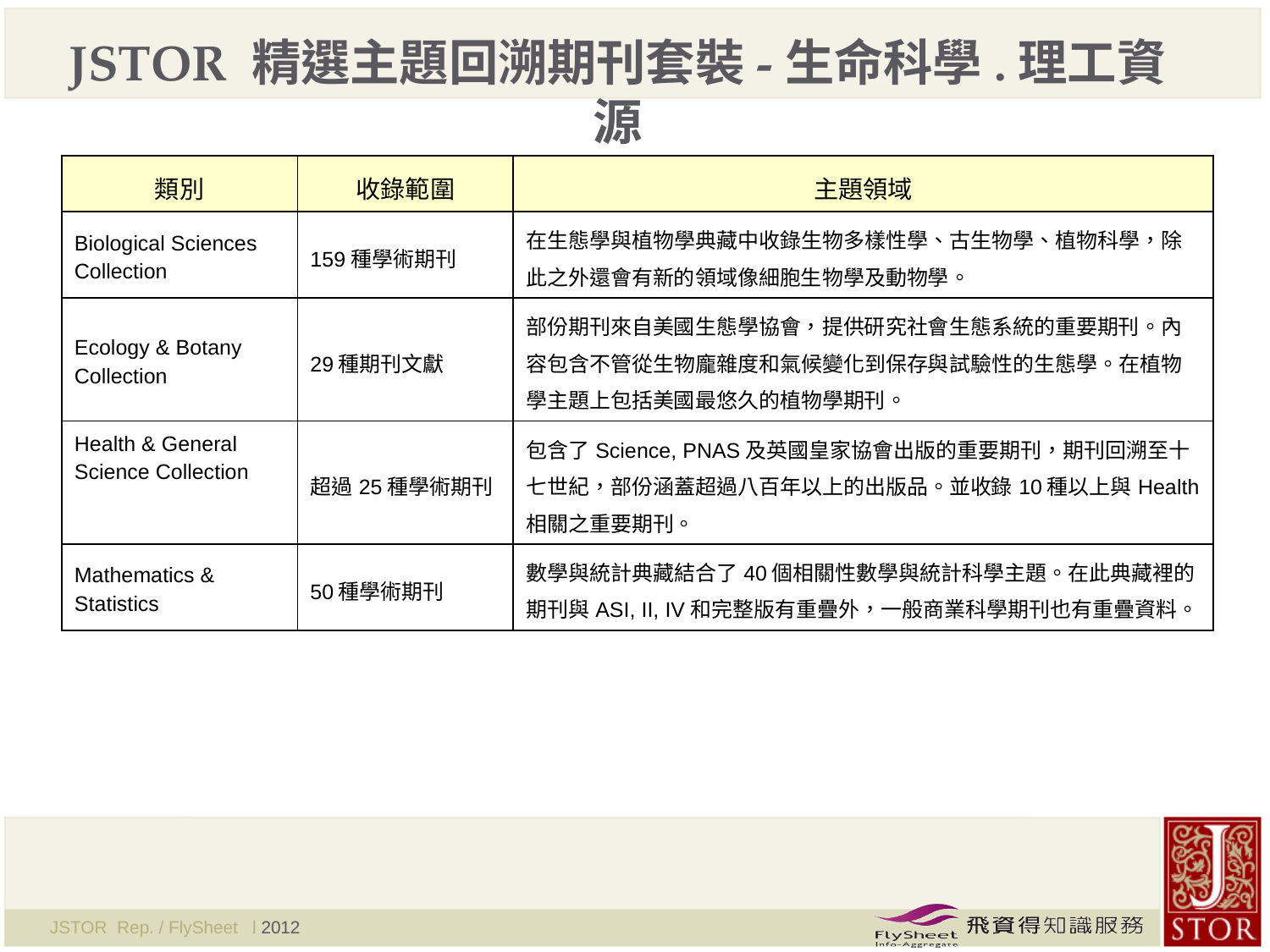

# JSTOR 精選主題回溯期刊套裝-生命科學.理工資源
| 類別 | 收錄範圍 | 主題領域 |
| --- | --- | --- |
| Biological Sciences Collection | 159種學術期刊 | 在生態學與植物學典藏中收錄生物多樣性學、古生物學、植物科學，除此之外還會有新的領域像細胞生物學及動物學。 |
| Ecology & Botany Collection | 29種期刊文獻 | 部份期刊來自美國生態學協會，提供研究社會生態系統的重要期刊。內容包含不管從生物龐雜度和氣候變化到保存與試驗性的生態學。在植物學主題上包括美國最悠久的植物學期刊。 |
| Health & General Science Collection | 超過25種學術期刊 | 包含了Science, PNAS及英國皇家協會出版的重要期刊，期刊回溯至十七世紀，部份涵蓋超過八百年以上的出版品。並收錄10種以上與Health相關之重要期刊。 |
| Mathematics & Statistics | 50種學術期刊 | 數學與統計典藏結合了40個相關性數學與統計科學主題。在此典藏裡的期刊與ASI, II, IV和完整版有重疊外，一般商業科學期刊也有重疊資料。 |